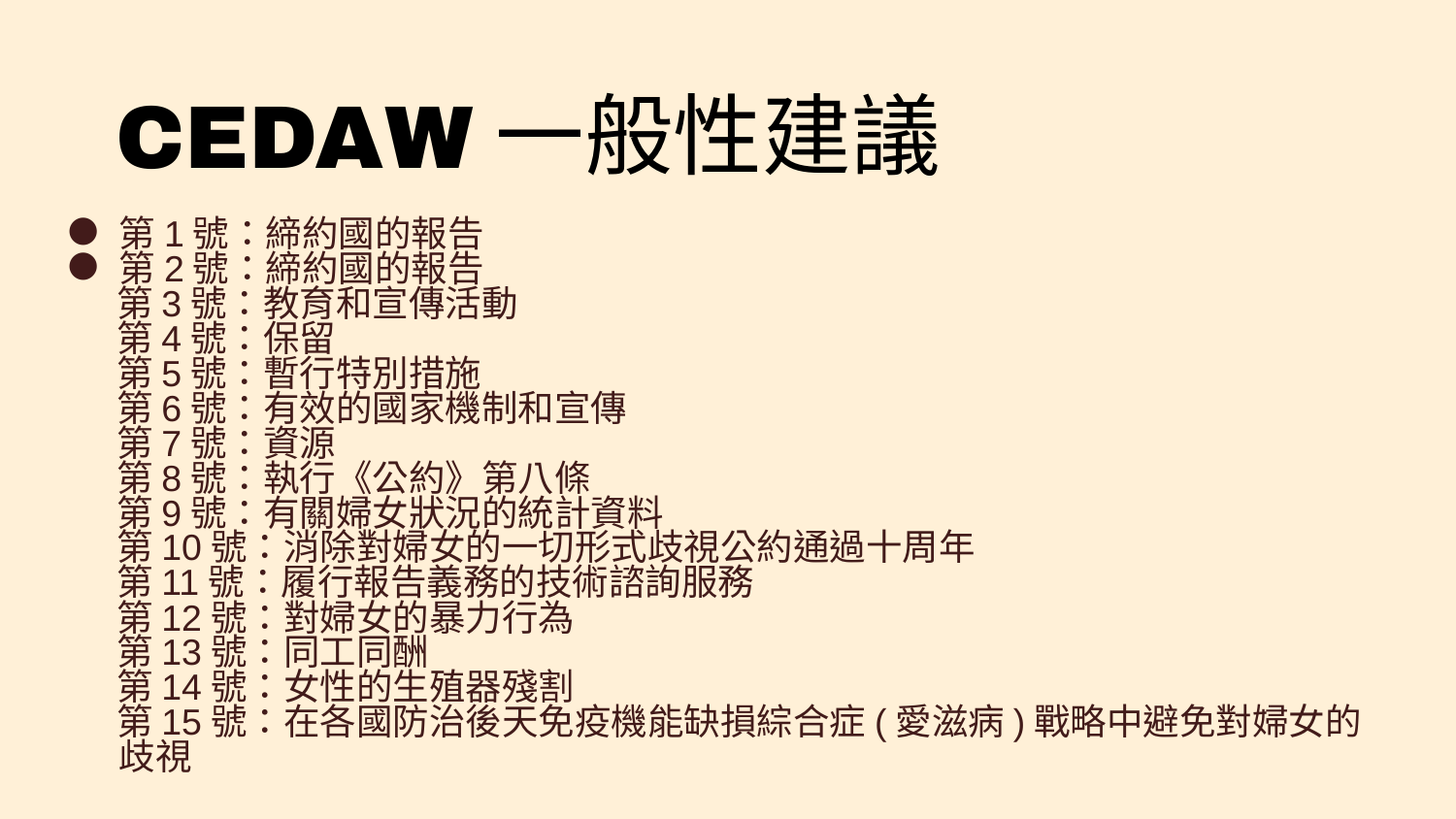

CEDAW一般性建議
第1號：締約國的報告
第2號：締約國的報告
     第3號：教育和宣傳活動
     第4號：保留
     第5號：暫行特別措施
     第6號：有效的國家機制和宣傳
     第7號：資源
     第8號：執行《公約》第八條
     第9號：有關婦女狀況的統計資料
     第10號：消除對婦女的一切形式歧視公約通過十周年
     第11號：履行報告義務的技術諮詢服務
     第12號：對婦女的暴力行為
     第13號：同工同酬
     第14號：女性的生殖器殘割
     第15號：在各國防治後天免疫機能缺損綜合症(愛滋病)戰略中避免對婦女的歧視